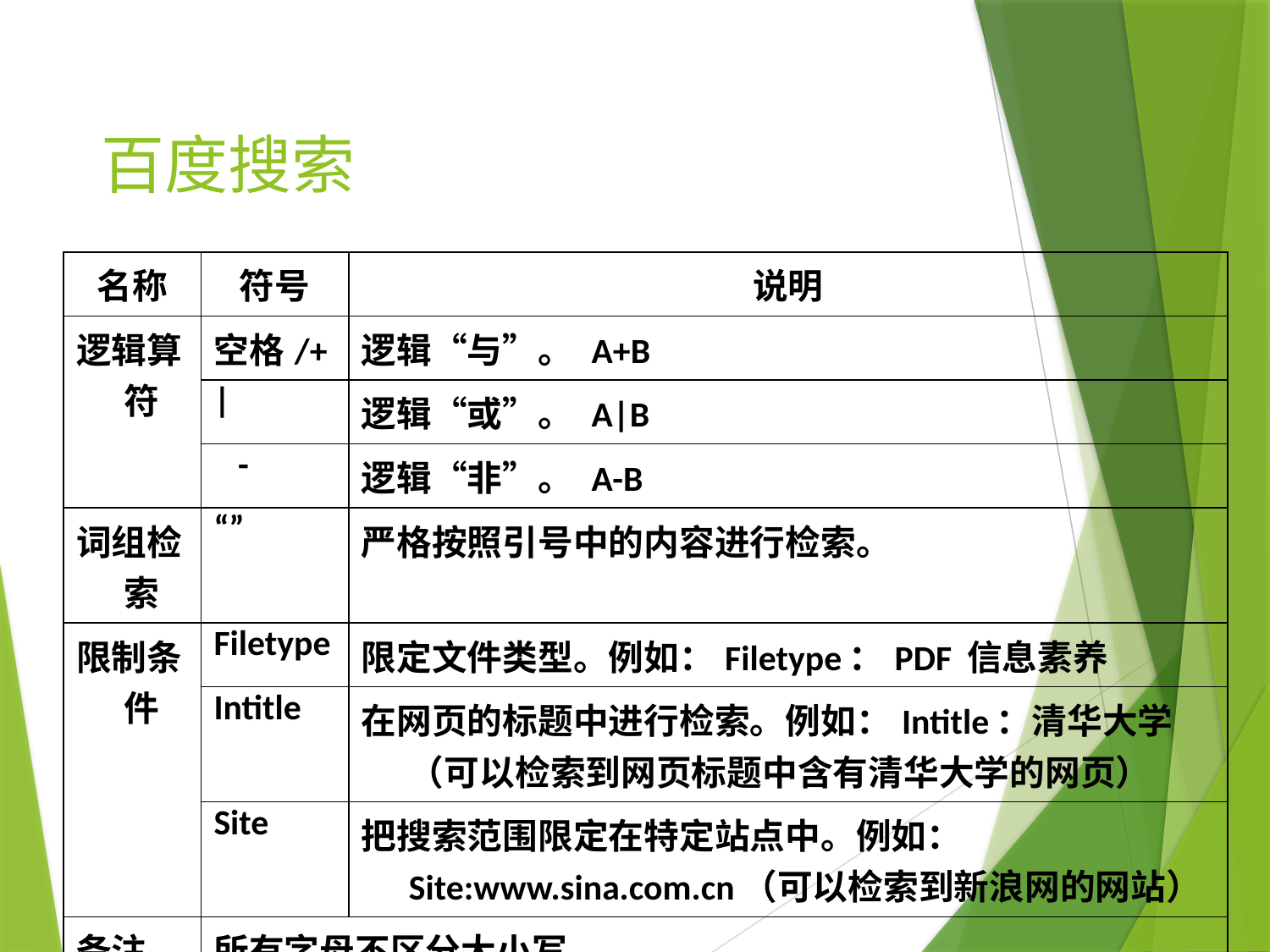

# 百度搜索
| 名称 | 符号 | 说明 |
| --- | --- | --- |
| 逻辑算符 | 空格/+ | 逻辑“与”。 A+B |
|  | | | 逻辑“或”。 A|B |
|  | - | 逻辑“非”。 A-B |
| 词组检索 | “” | 严格按照引号中的内容进行检索。 |
| 限制条件 | Filetype | 限定文件类型。例如：Filetype：PDF 信息素养 |
|  | Intitle | 在网页的标题中进行检索。例如：Intitle：清华大学（可以检索到网页标题中含有清华大学的网页） |
|  | Site | 把搜索范围限定在特定站点中。例如：Site:www.sina.com.cn（可以检索到新浪网的网站） |
| 备注 | 所有字母不区分大小写 |  |